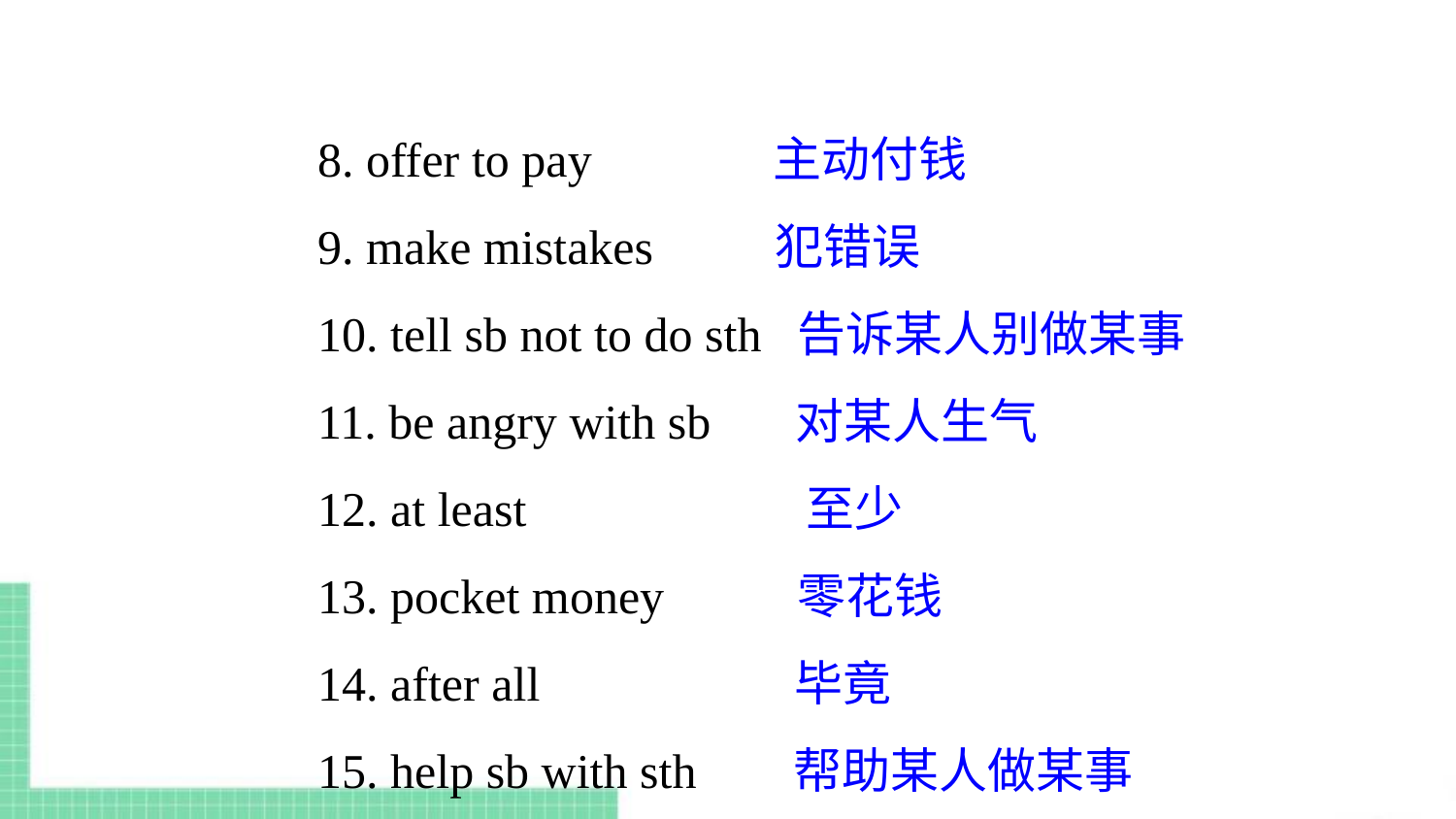

8. offer to pay              主动付钱
9. make mistakes         犯错误
10. tell sb not to do sth  告诉某人别做某事
11. be angry with sb      对某人生气
12. at least                      至少
13. pocket money          零花钱
14. after all                    毕竟
15. help sb with sth       帮助某人做某事